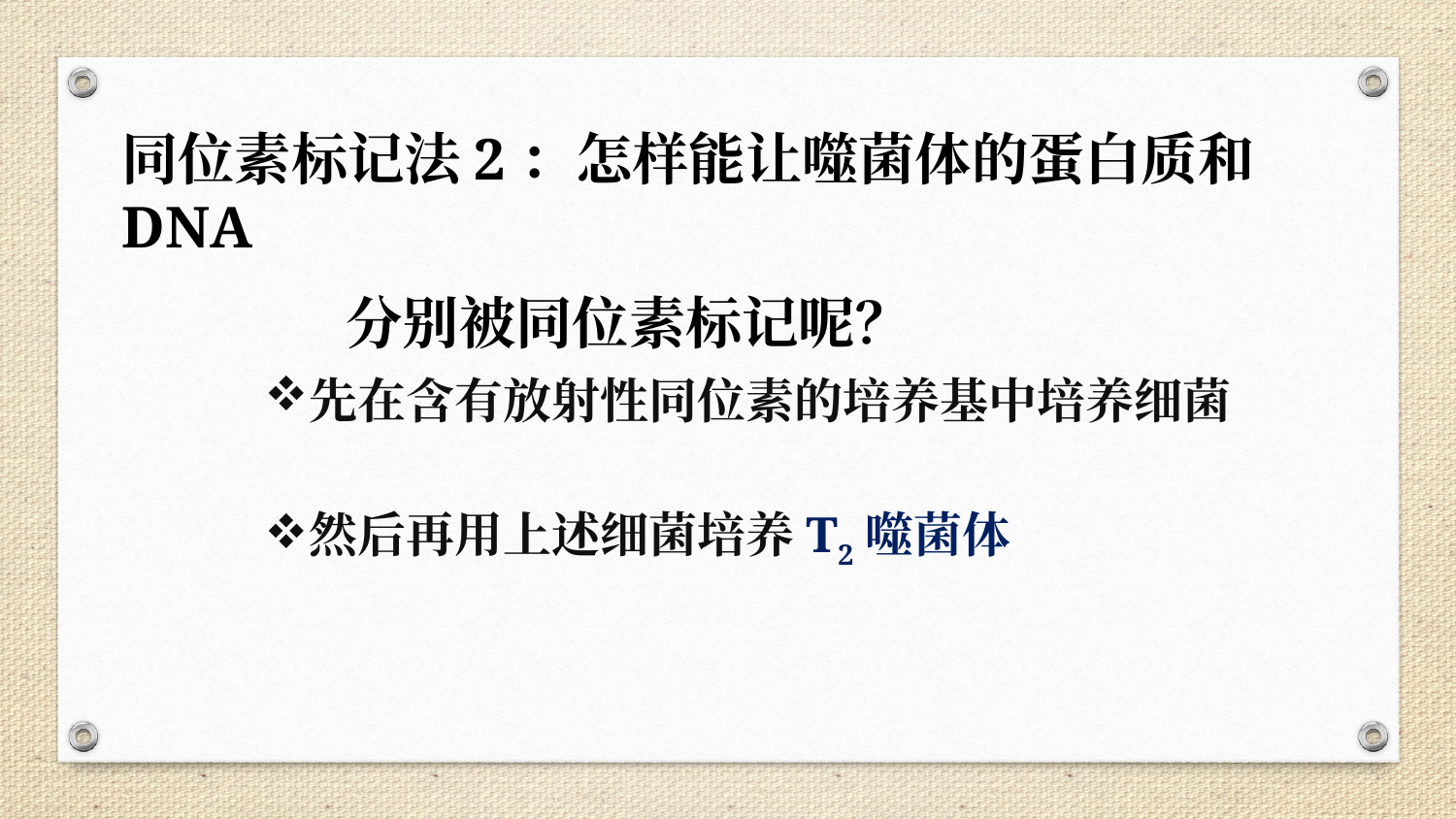

同位素标记法2：怎样能让噬菌体的蛋白质和DNA
               分别被同位素标记呢？
先在含有放射性同位素的培养基中培养细菌
然后再用上述细菌培养T2噬菌体